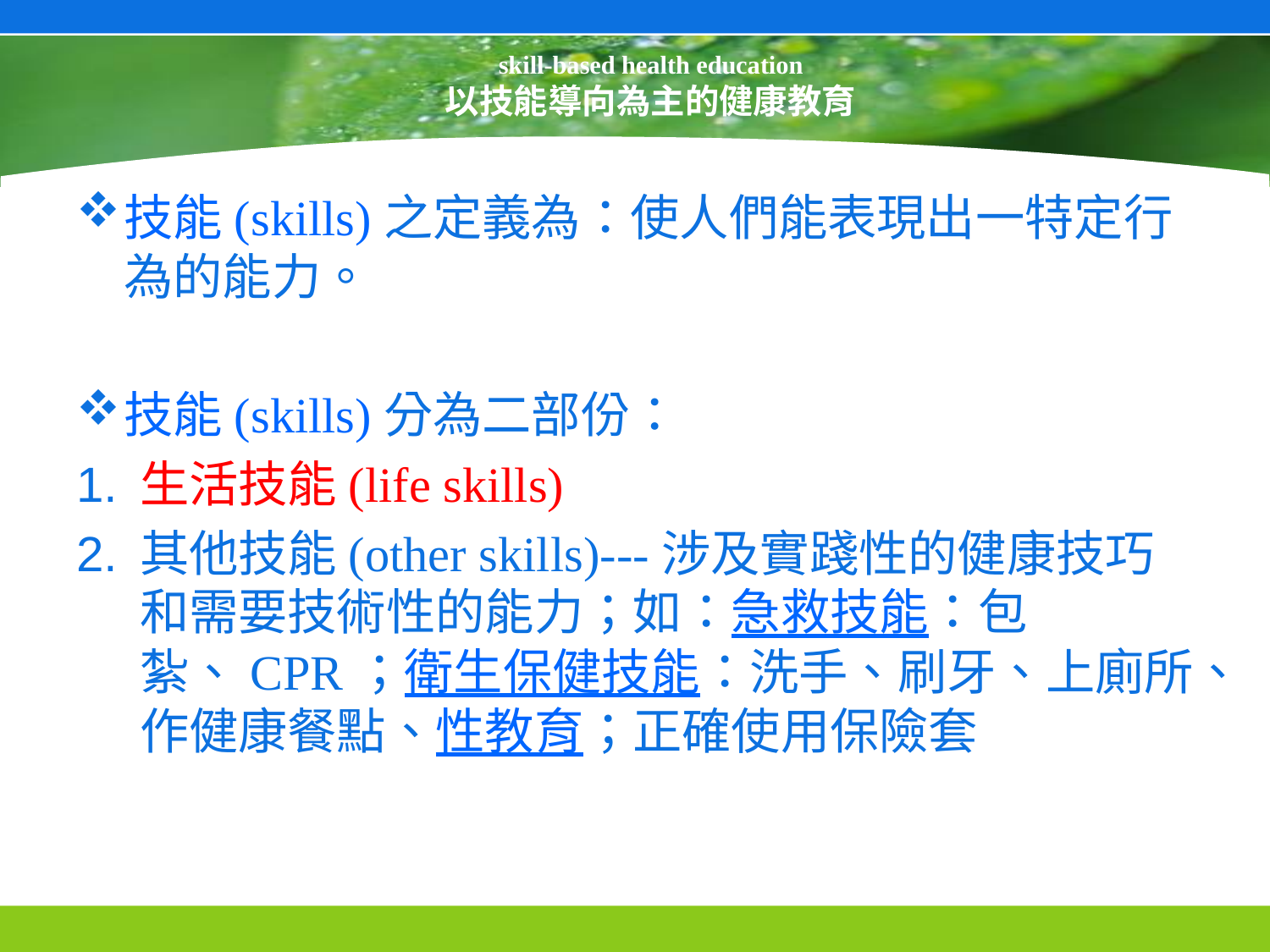

# skill-based health education 以技能導向為主的健康教育
技能(skills)之定義為：使人們能表現出一特定行為的能力。

技能(skills)分為二部份：
生活技能(life skills)
其他技能(other skills)---涉及實踐性的健康技巧和需要技術性的能力；如：急救技能：包紮、CPR；衛生保健技能：洗手、刷牙、上廁所、作健康餐點、性教育；正確使用保險套